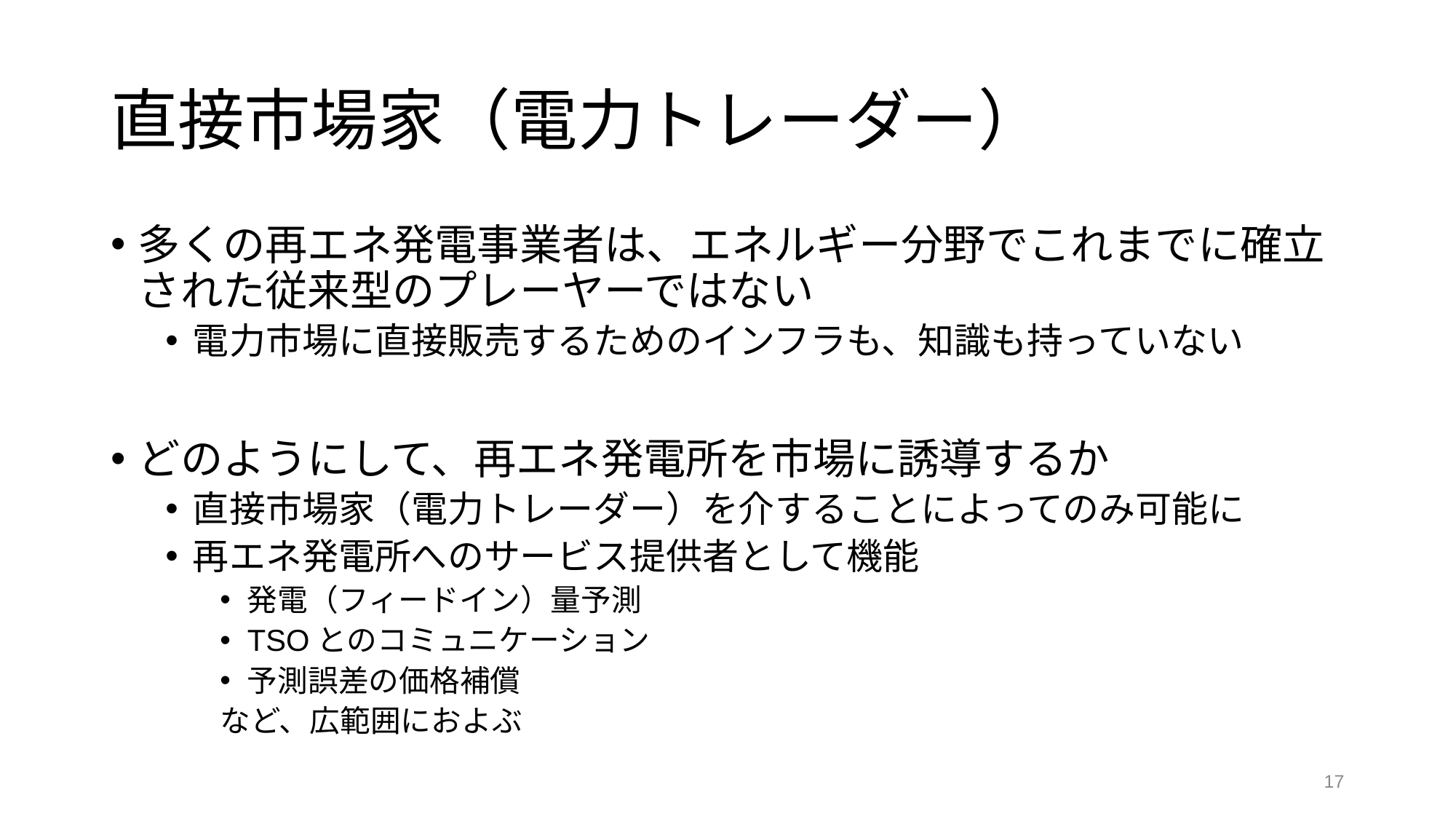

# 直接市場家（電力トレーダー）
多くの再エネ発電事業者は、エネルギー分野でこれまでに確立された従来型のプレーヤーではない
電力市場に直接販売するためのインフラも、知識も持っていない

どのようにして、再エネ発電所を市場に誘導するか
直接市場家（電力トレーダー）を介することによってのみ可能に
再エネ発電所へのサービス提供者として機能
発電（フィードイン）量予測
TSOとのコミュニケーション
予測誤差の価格補償
など、広範囲におよぶ
17